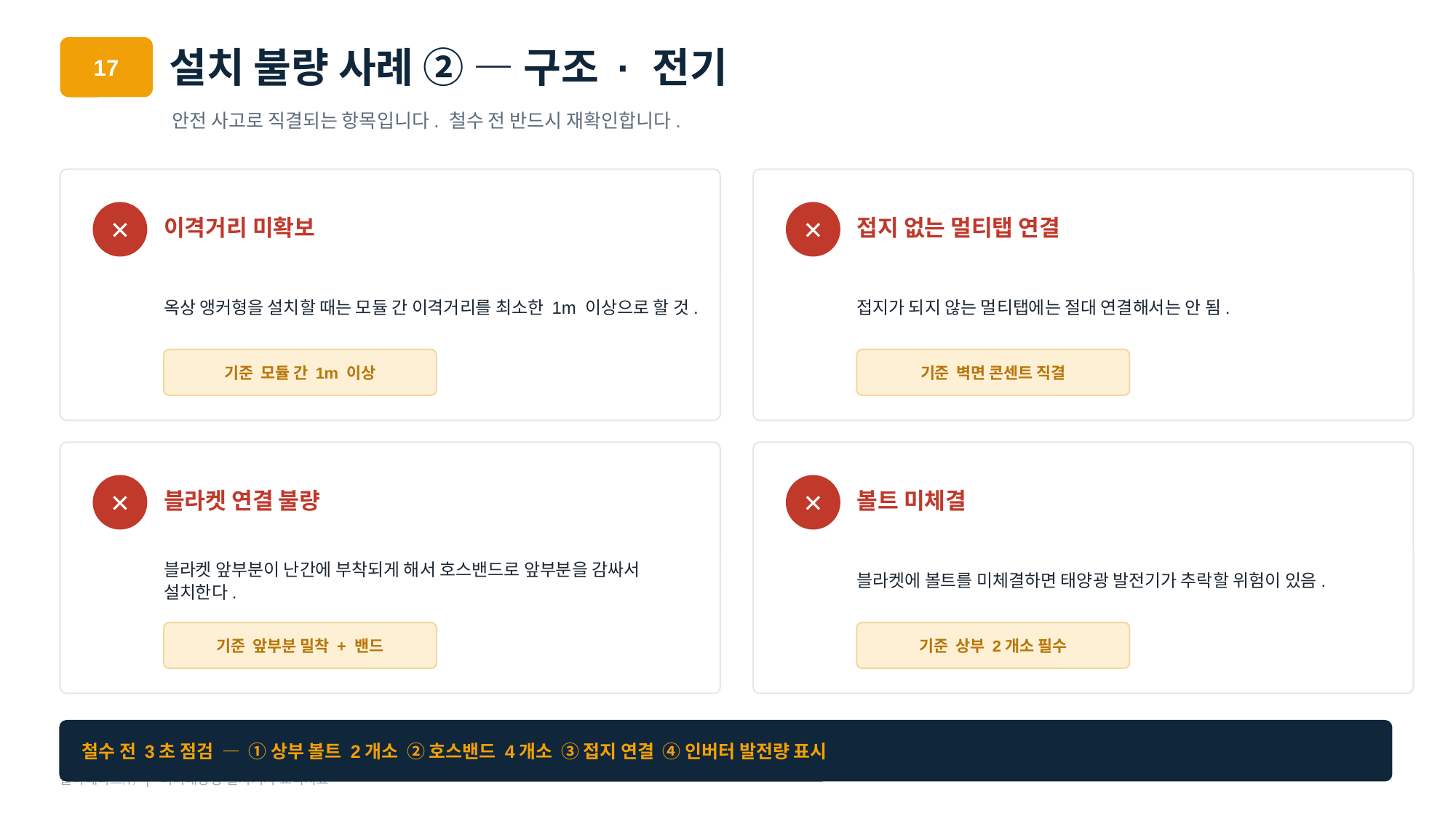

설치 불량 사례 ② — 구조 · 전기
17
안전 사고로 직결되는 항목입니다. 철수 전 반드시 재확인합니다.

이격거리 미확보
접지 없는 멀티탭 연결
✕
✕
옥상 앵커형을 설치할 때는 모듈 간 이격거리를 최소한 1m 이상으로 할 것.
접지가 되지 않는 멀티탭에는 절대 연결해서는 안 됨.

기준  모듈 간 1m 이상

기준  벽면 콘센트 직결

블라켓 연결 불량
볼트 미체결
✕
✕
블라켓 앞부분이 난간에 부착되게 해서 호스밴드로 앞부분을 감싸서 설치한다.
블라켓에 볼트를 미체결하면 태양광 발전기가 추락할 위험이 있음.

기준  앞부분 밀착 + 밴드

기준  상부 2개소 필수

철수 전 3초 점검  —  ① 상부 볼트 2개소  ② 호스밴드 4개소  ③ 접지 연결  ④ 인버터 발전량 표시
솔라테라스㈜  |  미니태양광 설치기사 교육자료